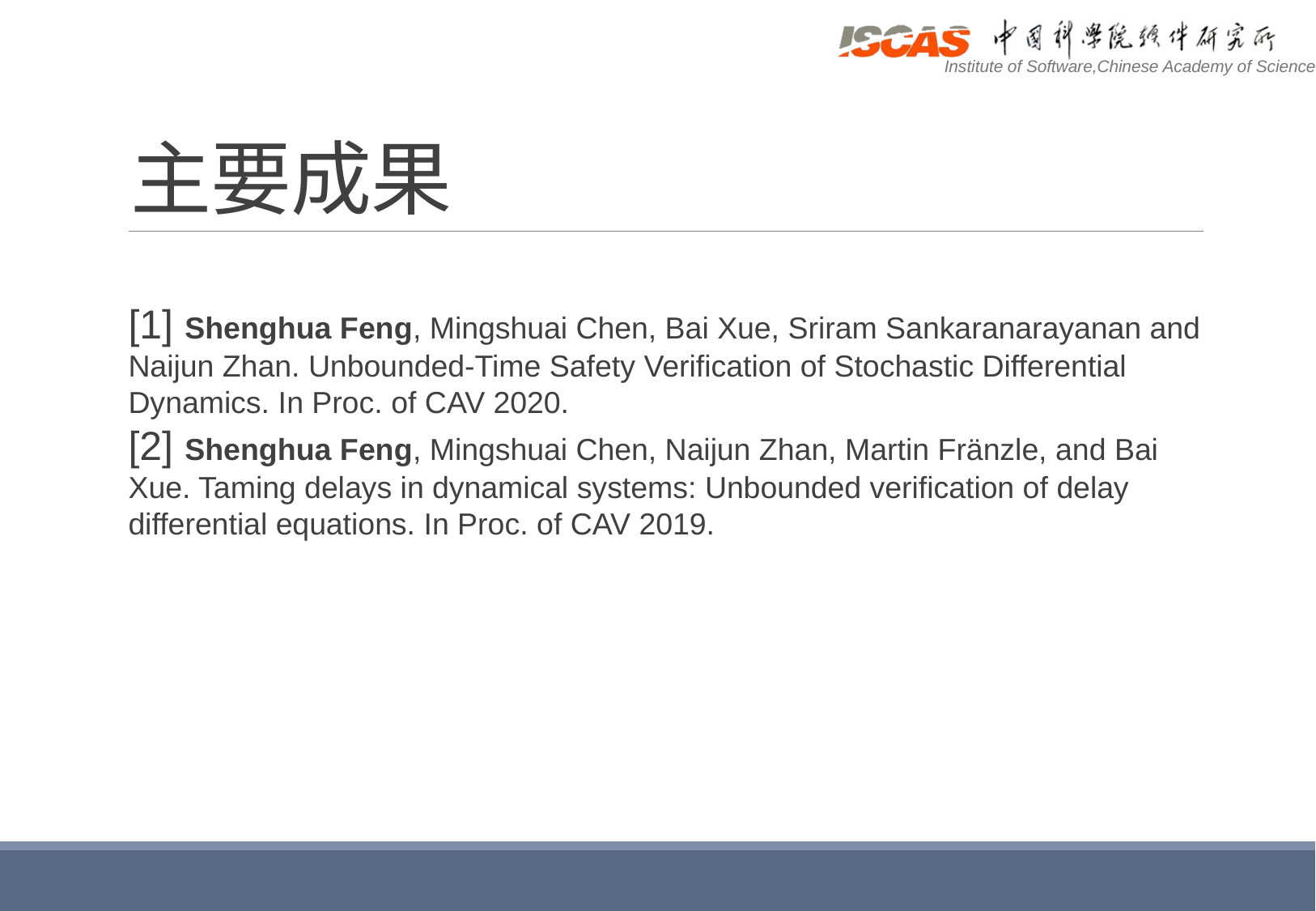

# 主要成果
[1] Shenghua Feng, Mingshuai Chen, Bai Xue, Sriram Sankaranarayanan and Naijun Zhan. Unbounded-Time Safety Verification of Stochastic Differential Dynamics. In Proc. of CAV 2020.
[2] Shenghua Feng, Mingshuai Chen, Naijun Zhan, Martin Fränzle, and Bai Xue. Taming delays in dynamical systems: Unbounded verification of delay differential equations. In Proc. of CAV 2019.